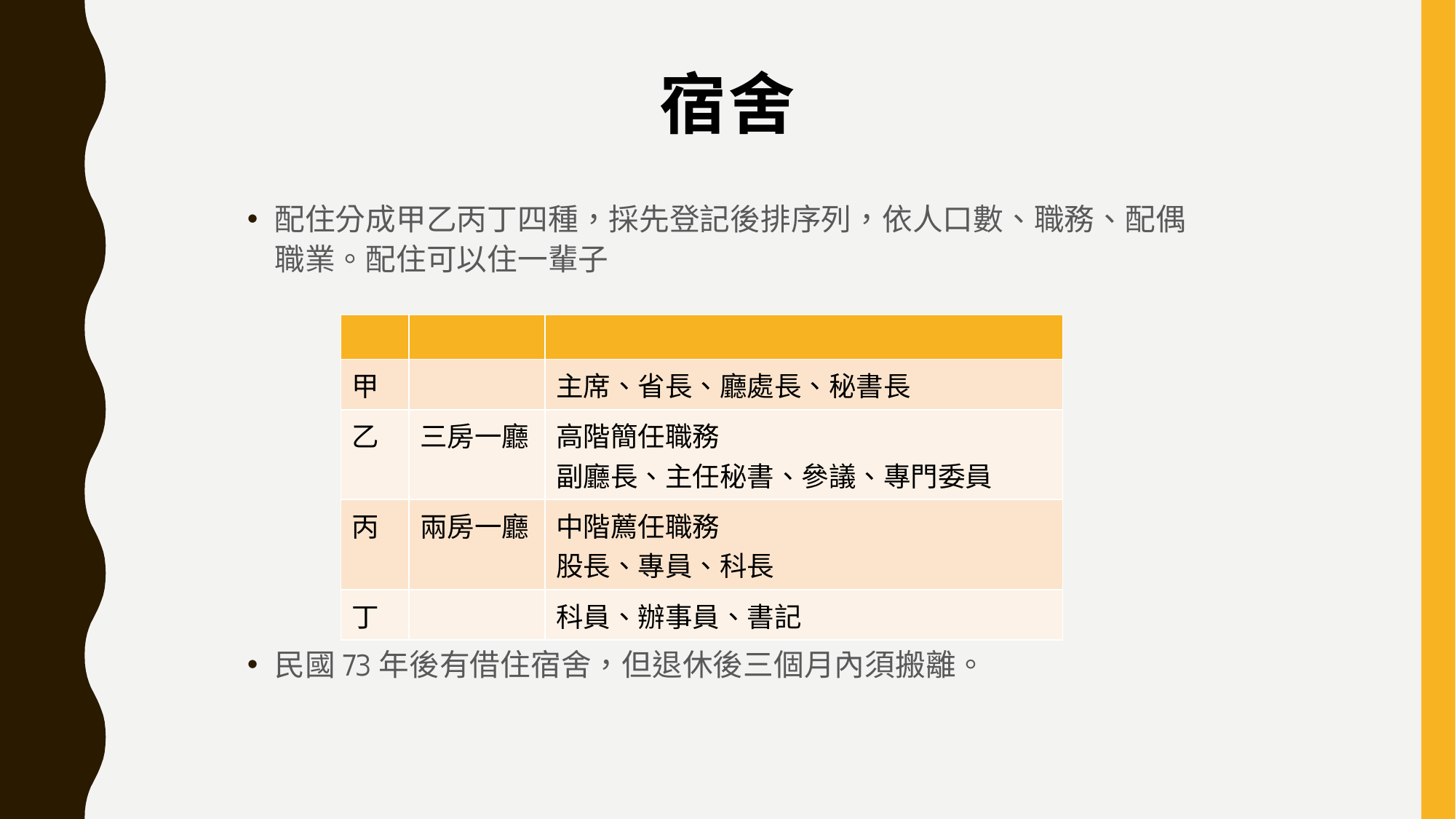

# 宿舍
配住分成甲乙丙丁四種，採先登記後排序列，依人口數、職務、配偶職業。配住可以住一輩子

民國73年後有借住宿舍，但退休後三個月內須搬離。

|  |  |  |
| --- | --- | --- |
| 甲 |  | 主席、省長、廳處長、秘書長 |
| 乙 | 三房一廳 | 高階簡任職務 副廳長、主任秘書、參議、專門委員 |
| 丙 | 兩房一廳 | 中階薦任職務 股長、專員、科長 |
| 丁 |  | 科員、辦事員、書記 |